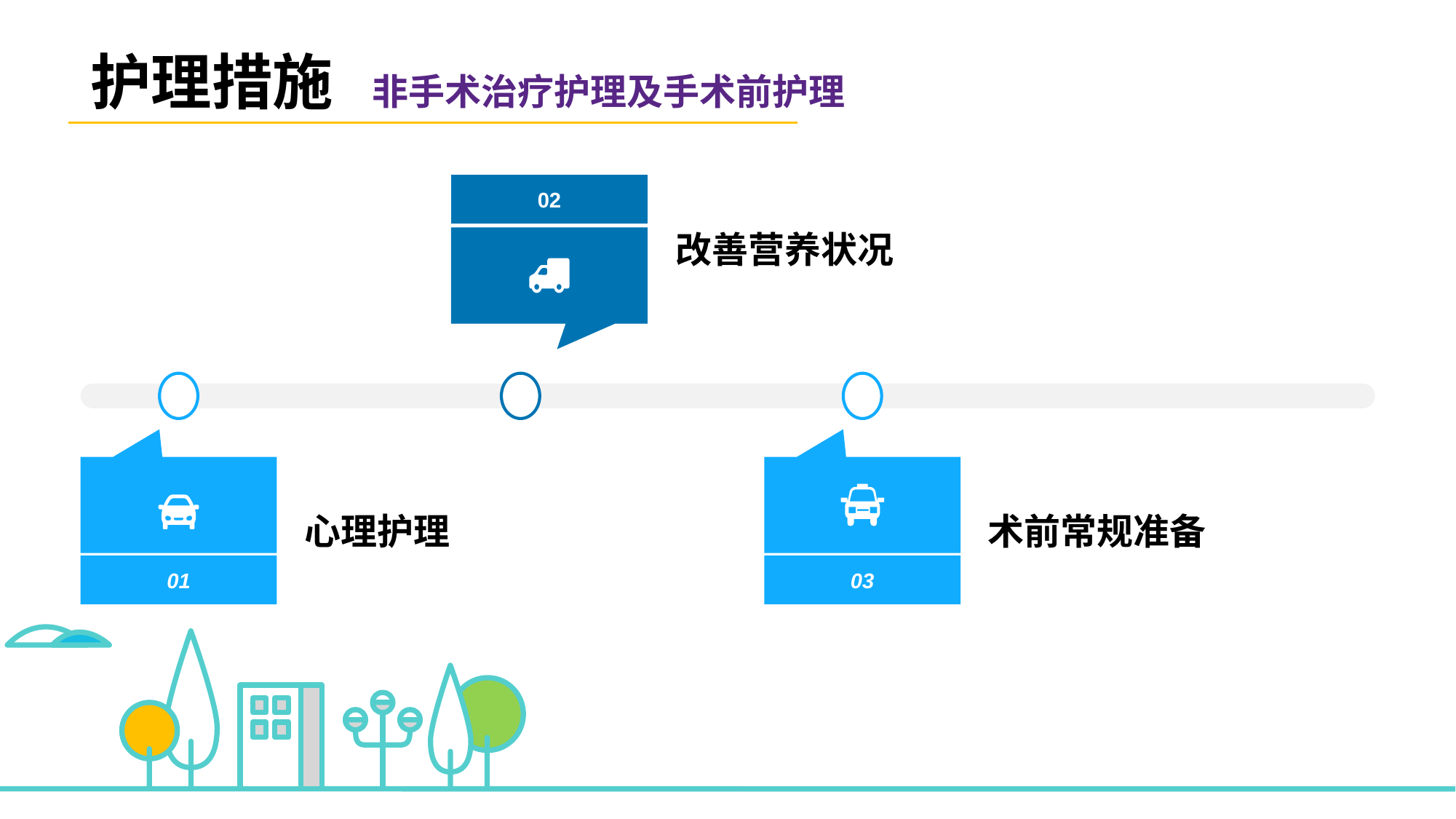

护理措施
非手术治疗护理及手术前护理
02
改善营养状况

心理护理
术前常规准备
01
03